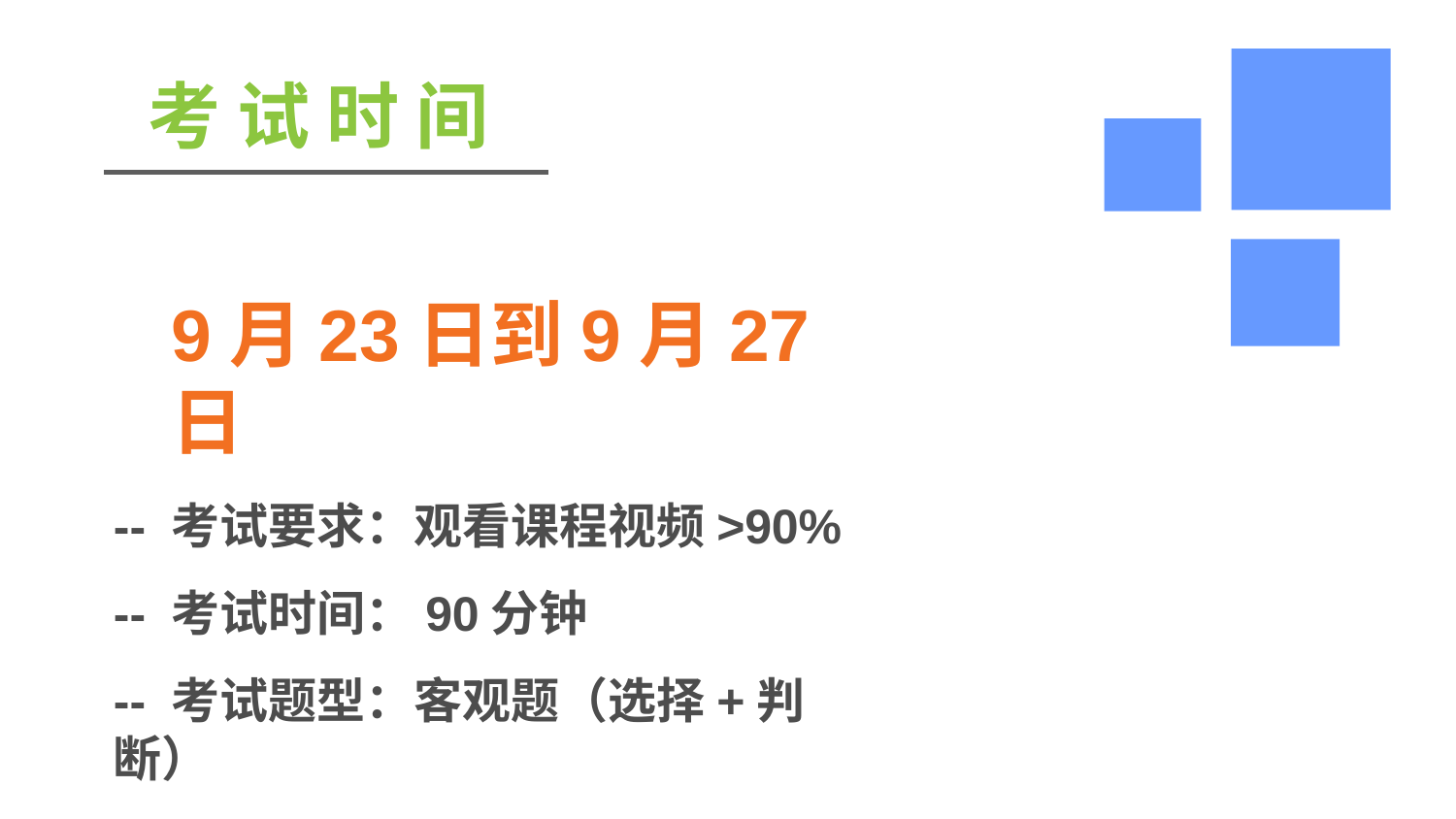

# 考 试 时 间

9月23日到9月27日
-- 考试要求：观看课程视频>90%
-- 考试时间：90分钟
-- 考试题型：客观题（选择+判断）